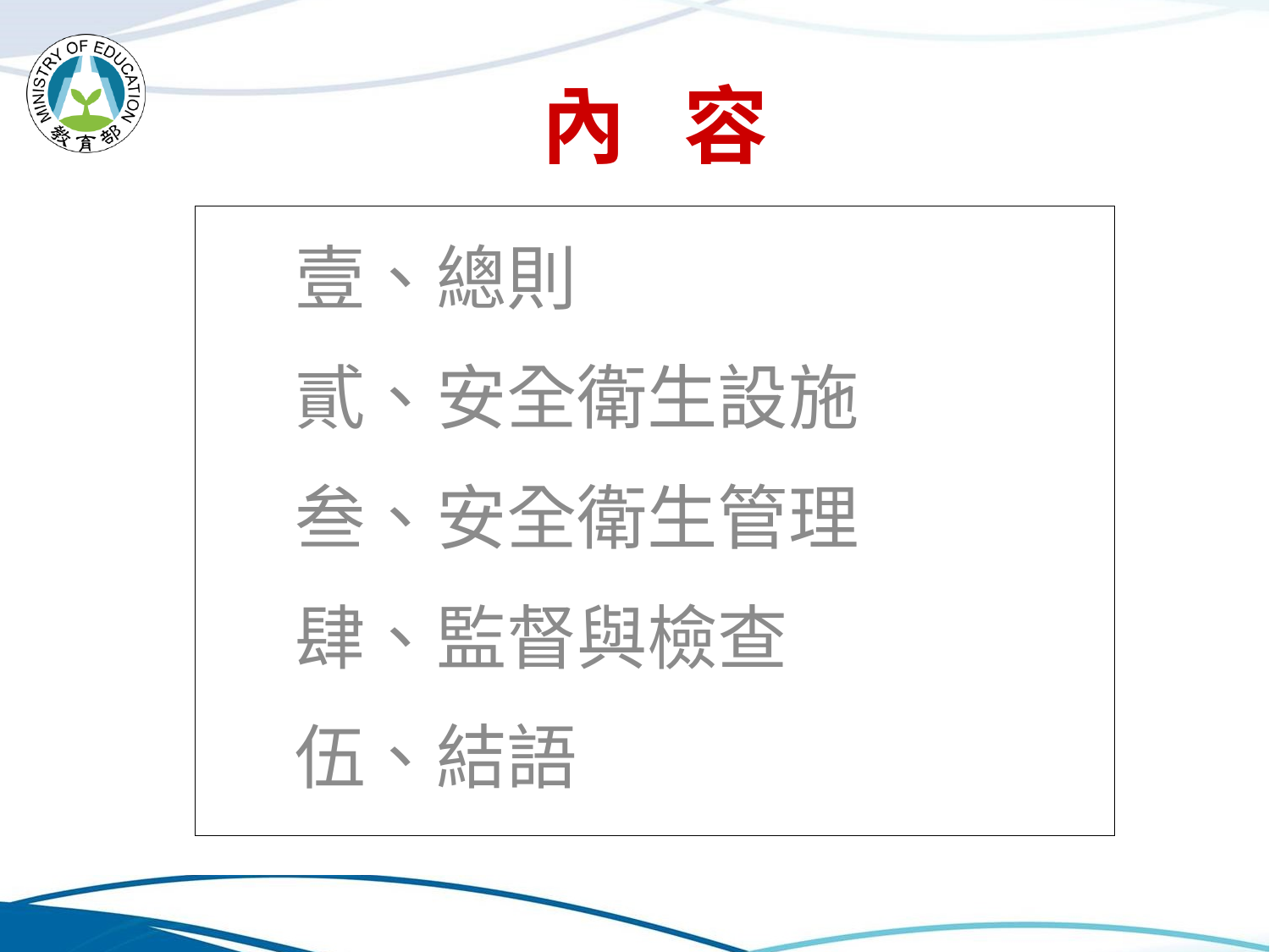

內   容
壹、總則
貳、安全衛生設施
叁、安全衛生管理
肆、監督與檢查
伍、結語
3